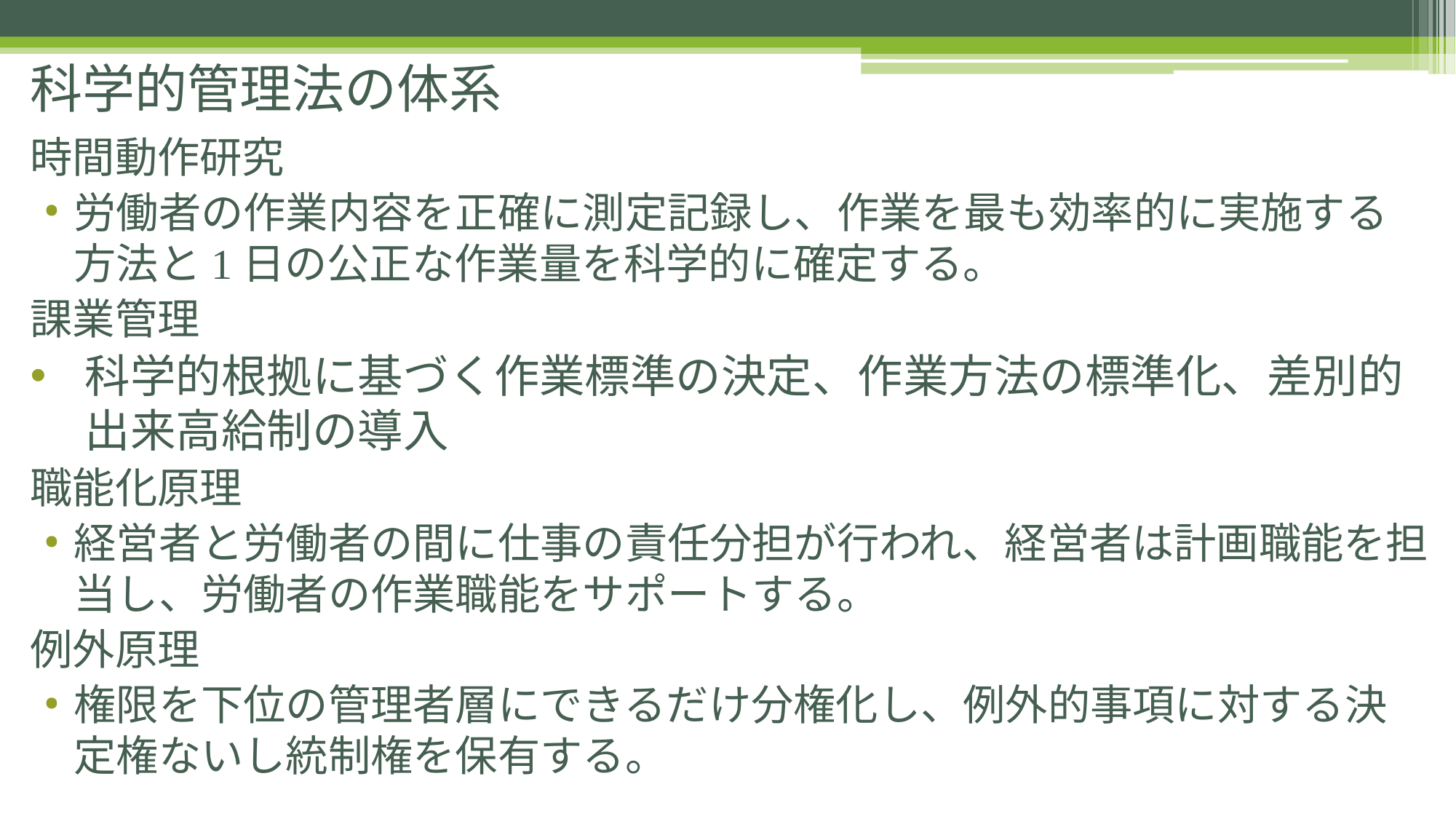

# 科学的管理法の体系
時間動作研究
労働者の作業内容を正確に測定記録し、作業を最も効率的に実施する方法と1日の公正な作業量を科学的に確定する。
課業管理
科学的根拠に基づく作業標準の決定、作業方法の標準化、差別的出来高給制の導入
職能化原理
経営者と労働者の間に仕事の責任分担が行われ、経営者は計画職能を担当し、労働者の作業職能をサポートする。
例外原理
権限を下位の管理者層にできるだけ分権化し、例外的事項に対する決定権ないし統制権を保有する。